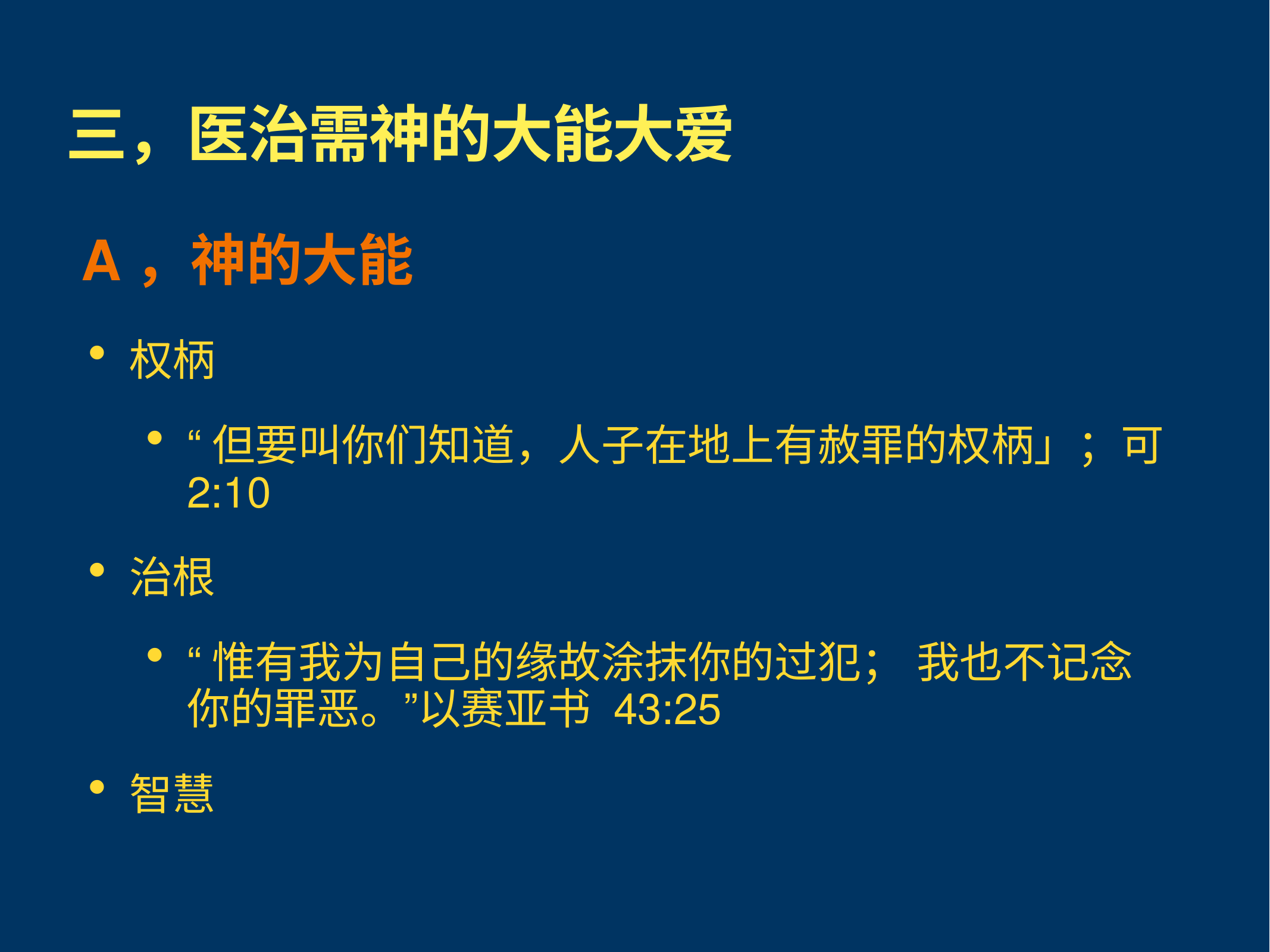

# 三，医治需神的大能大爱
 A，神的大能
权柄
“但要叫你们知道，人子在地上有赦罪的权柄」；可 2:10
治根
“惟有我为自己的缘故涂抹你的过犯； 我也不记念你的罪恶。”以赛亚书 43:25
智慧